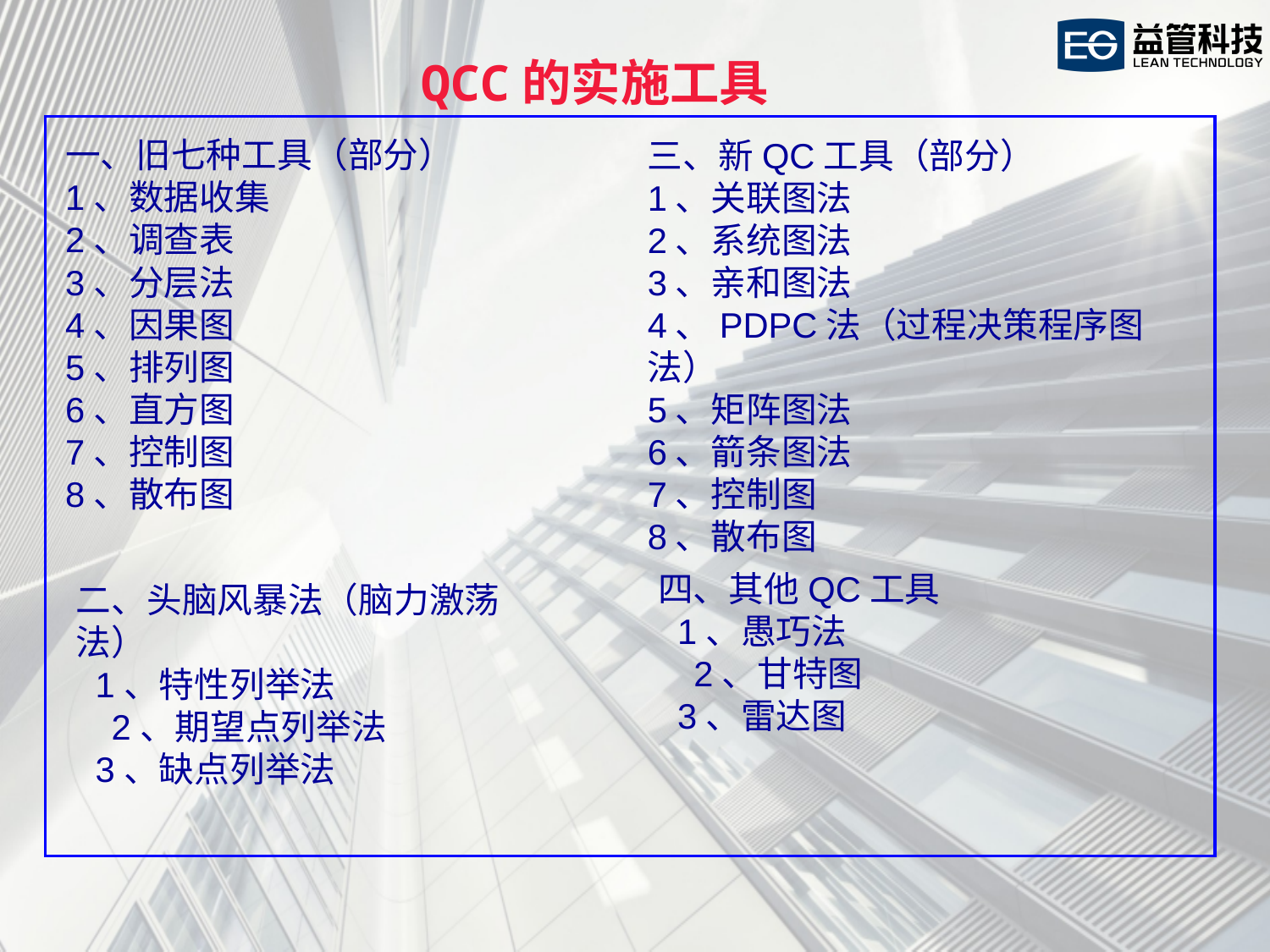

QCC的实施工具

一、旧七种工具（部分）
1、数据收集
2、调查表
3、分层法
4、因果图
5、排列图
6、直方图
7、控制图
8、散布图

三、新QC工具（部分）
1、关联图法
2、系统图法
3、亲和图法
4、PDPC法（过程决策程序图法）
5、矩阵图法
6、箭条图法
7、控制图
8、散布图

四、其他QC工具
  1、愚巧法
    2、甘特图
  3、雷达图
二、头脑风暴法（脑力激荡法）
  1、特性列举法
    2、期望点列举法
  3、缺点列举法